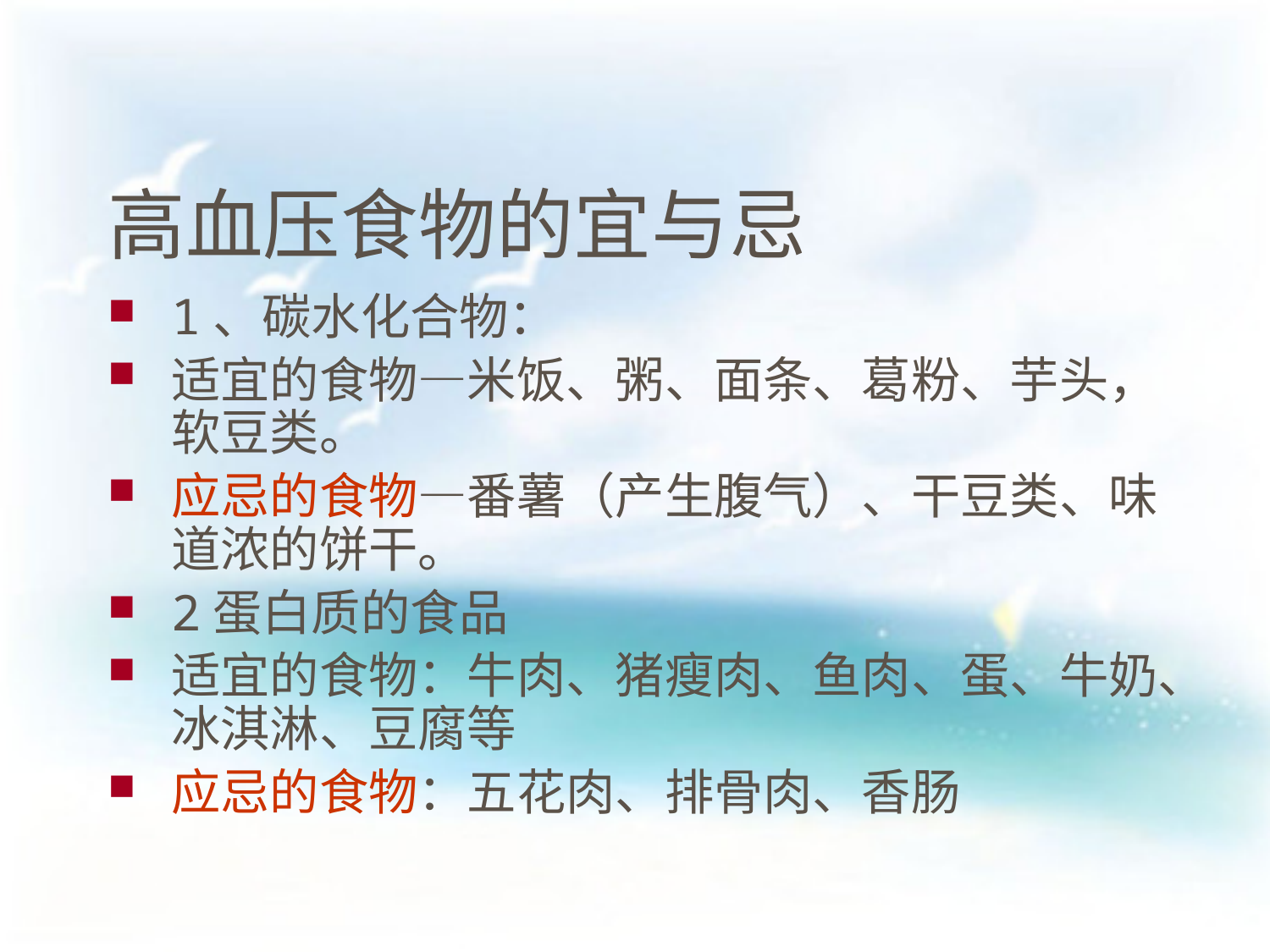

# 高血压食物的宜与忌
1、碳水化合物：
适宜的食物—米饭、粥、面条、葛粉、芋头，软豆类。
应忌的食物—番薯（产生腹气）、干豆类、味道浓的饼干。
2蛋白质的食品
适宜的食物：牛肉、猪瘦肉、鱼肉、蛋、牛奶、冰淇淋、豆腐等
应忌的食物：五花肉、排骨肉、香肠